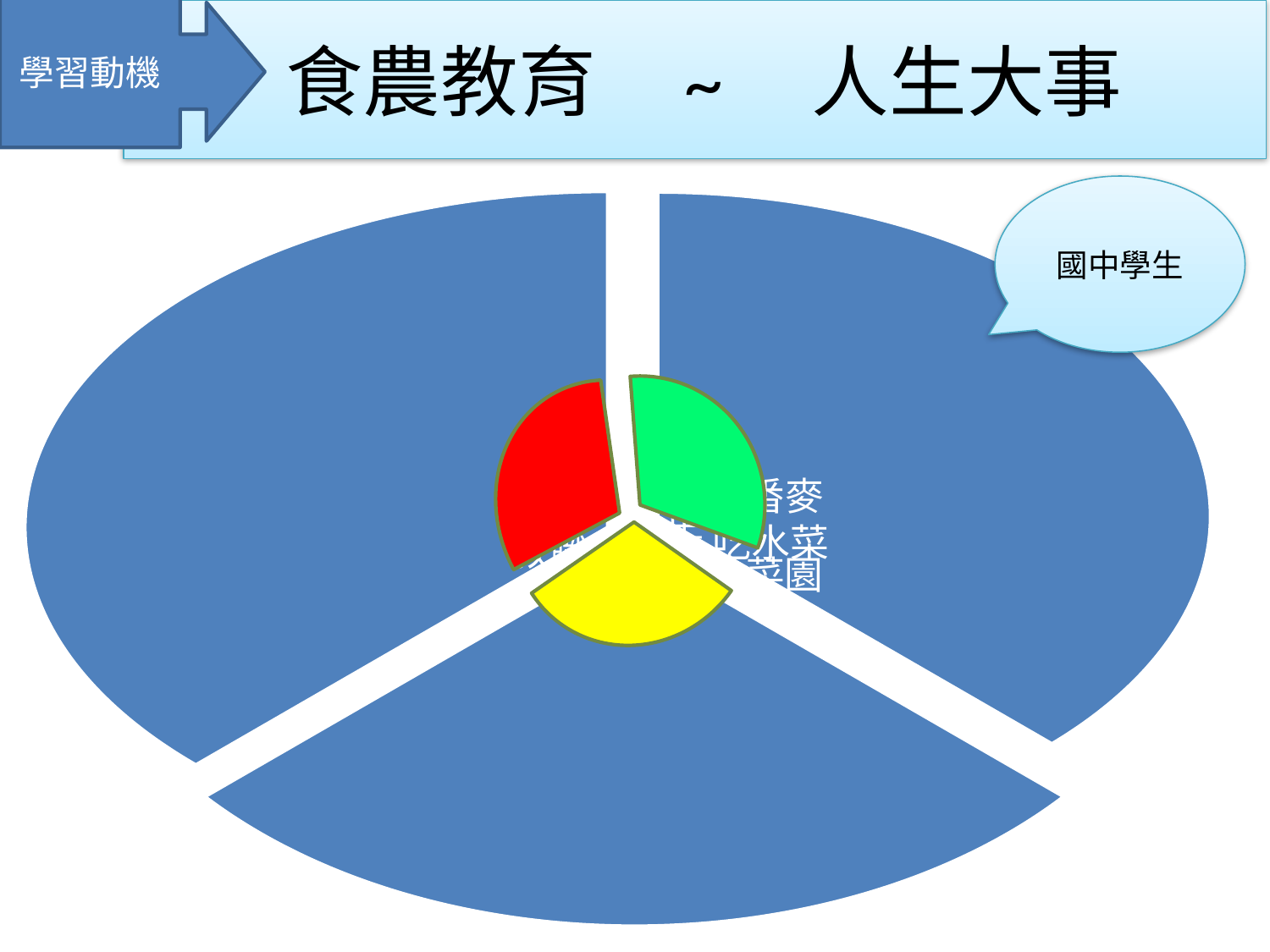

學習動機
# 食農教育    ~    人生大事
國中學生
前20年
      庄腳人吃醜番麥
     台北人_~吃水菜

中20年
台北家庭-花園+菜園
後19年~
教職+分享